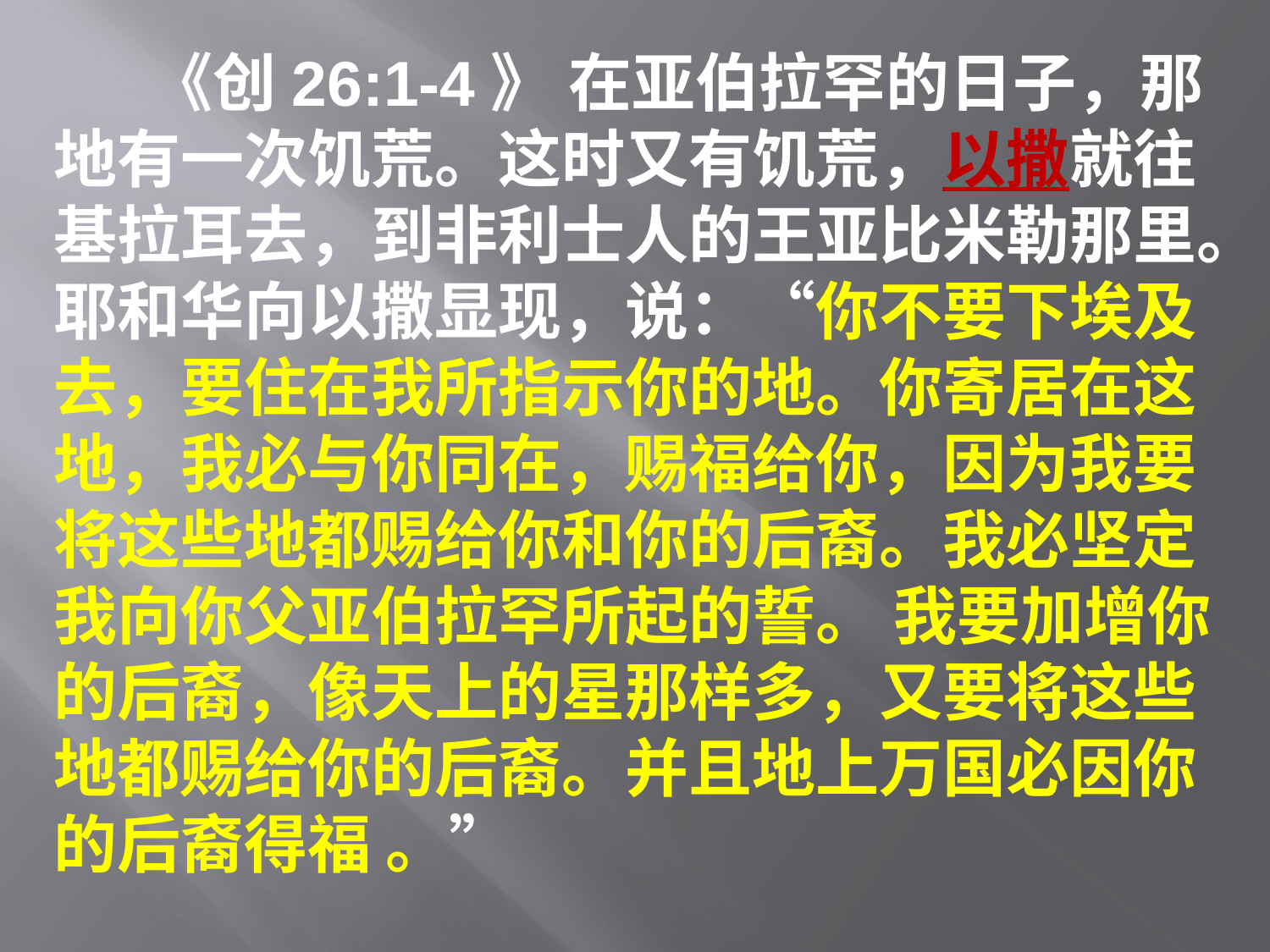

#
           《创26:1-4》 在亚伯拉罕的日子，那地有一次饥荒。这时又有饥荒，以撒就往基拉耳去，到非利士人的王亚比米勒那里。耶和华向以撒显现，说：“你不要下埃及去，要住在我所指示你的地。你寄居在这地，我必与你同在，赐福给你，因为我要将这些地都赐给你和你的后裔。我必坚定我向你父亚伯拉罕所起的誓。 我要加增你的后裔，像天上的星那样多，又要将这些地都赐给你的后裔。并且地上万国必因你的后裔得福 。”